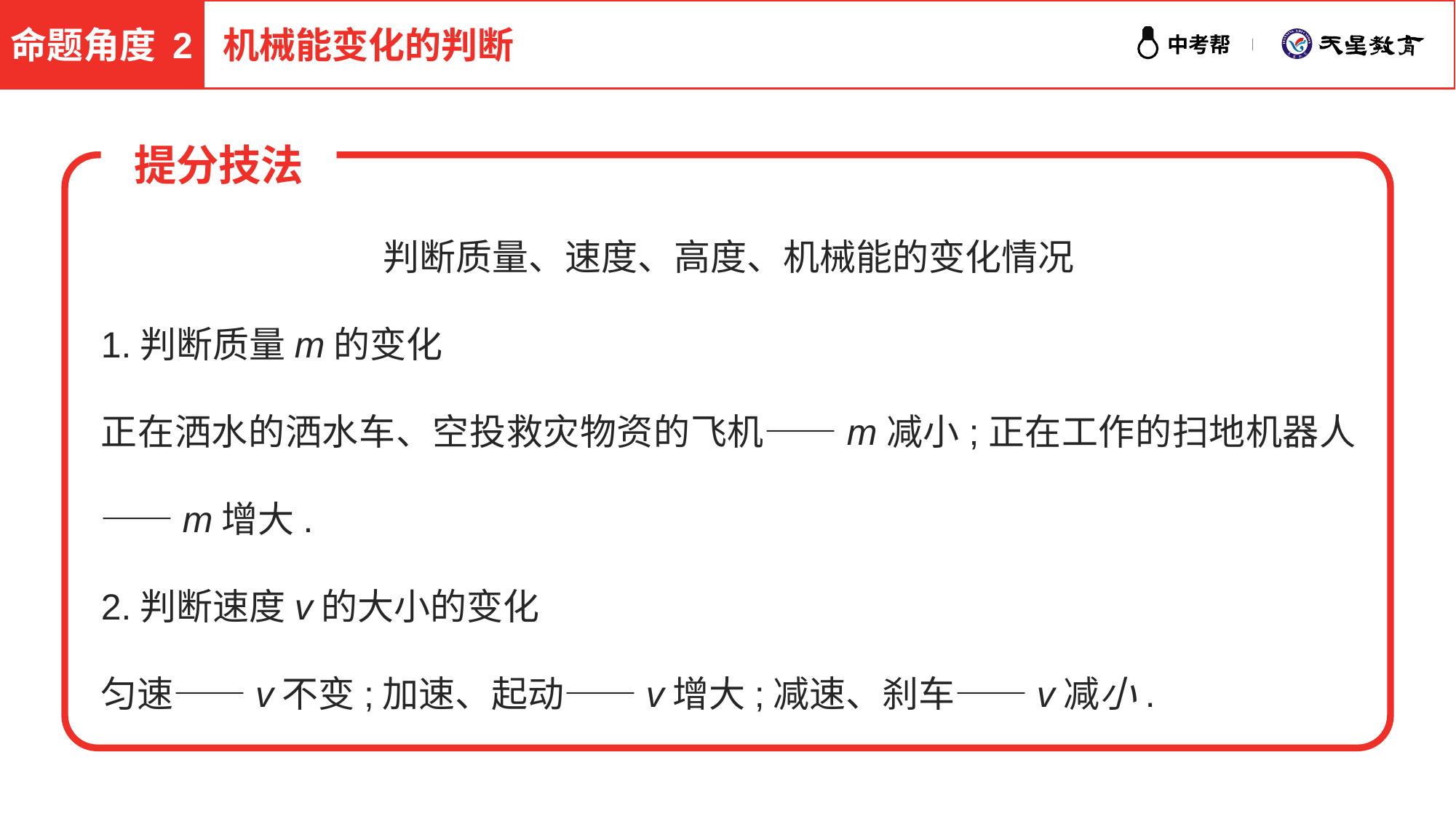

命题角度 2
机械能变化的判断
提分技法

判断质量、速度、高度、机械能的变化情况
1.判断质量m的变化
正在洒水的洒水车、空投救灾物资的飞机——m减小;正在工作的扫地机器人——m增大.
2.判断速度v的大小的变化
匀速——v不变;加速、起动——v增大;减速、刹车——v减小.